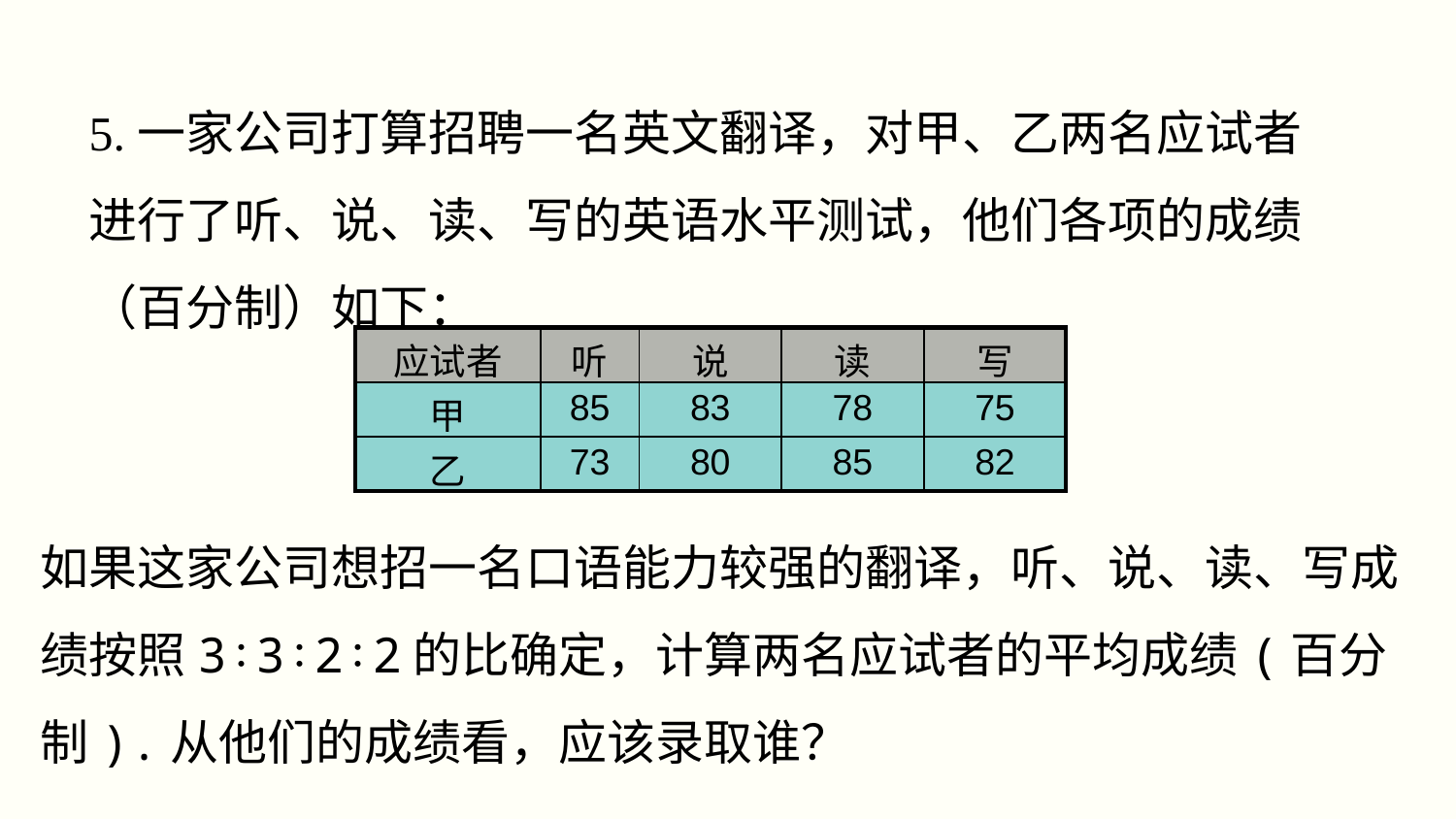

5.一家公司打算招聘一名英文翻译，对甲、乙两名应试者进行了听、说、读、写的英语水平测试，他们各项的成绩（百分制）如下：
| 应试者 | 听 | 说 | 读 | 写 |
| --- | --- | --- | --- | --- |
| 甲 | 85 | 83 | 78 | 75 |
| 乙 | 73 | 80 | 85 | 82 |
如果这家公司想招一名口语能力较强的翻译，听、说、读、写成绩按照3∶3∶2∶2的比确定，计算两名应试者的平均成绩(百分制).从他们的成绩看，应该录取谁？